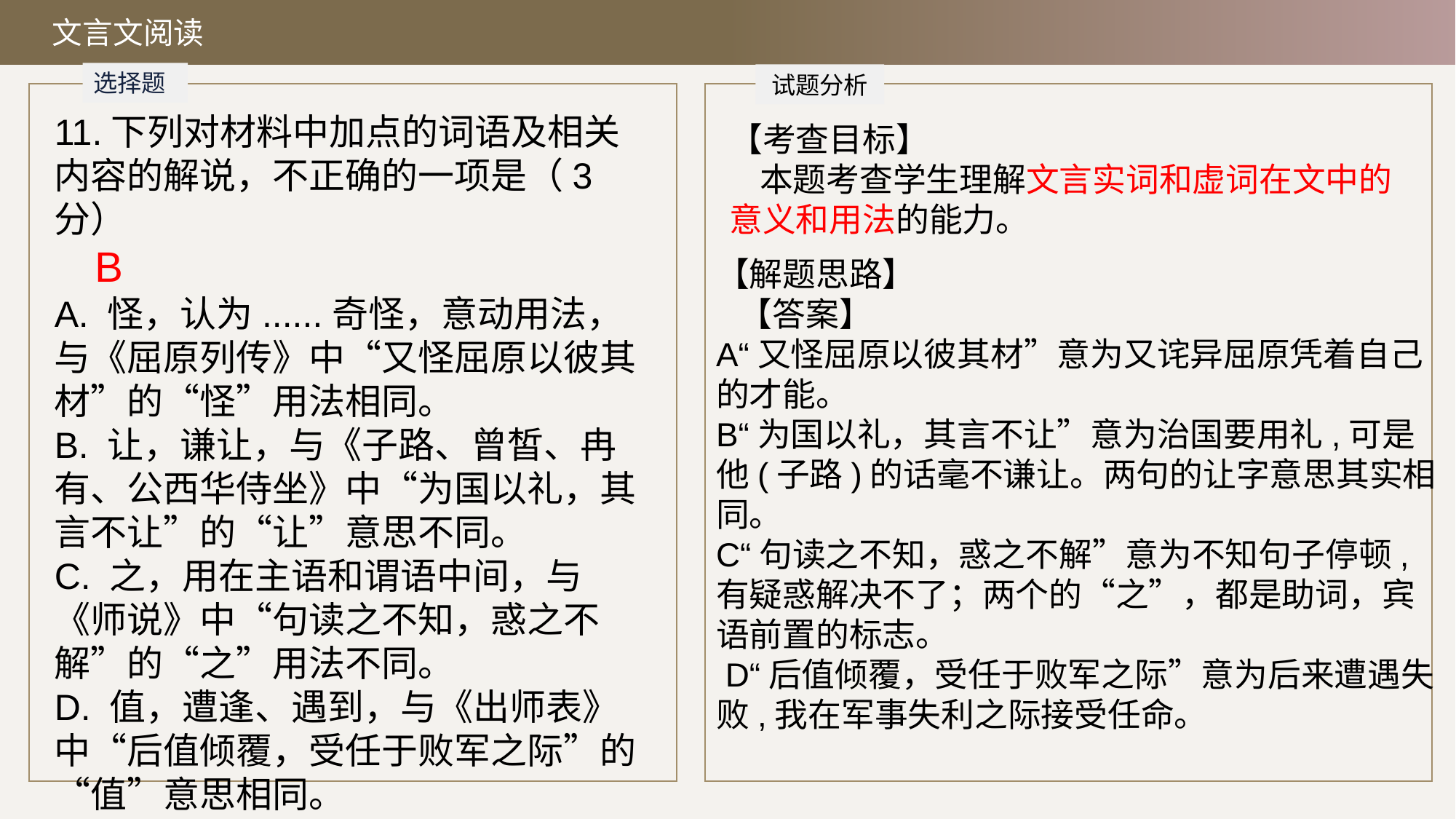

文言文阅读
选择题
试题分析

11.下列对材料中加点的词语及相关内容的解说，不正确的一项是（3分）
    B
A. 怪，认为......奇怪，意动用法，与《屈原列传》中“又怪屈原以彼其材”的“怪”用法相同。
B. 让，谦让，与《子路、曾皙、冉有、公西华侍坐》中“为国以礼，其言不让”的“让”意思不同。
C. 之，用在主语和谓语中间，与《师说》中“句读之不知，惑之不解”的“之”用法不同。
D. 值，遭逢、遇到，与《出师表》中“后值倾覆，受任于败军之际”的“值”意思相同。
【考查目标】
   本题考查学生理解文言实词和虚词在文中的意义和用法的能力。
【解题思路】
  【答案】
A“又怪屈原以彼其材”意为又诧异屈原凭着自己的才能。
B“为国以礼，其言不让”意为治国要用礼,可是他(子路)的话毫不谦让。两句的让字意思其实相同。
C“句读之不知，惑之不解”意为不知句子停顿,有疑惑解决不了；两个的“之”，都是助词，宾语前置的标志。
 D“后值倾覆，受任于败军之际”意为后来遭遇失败,我在军事失利之际接受任命。